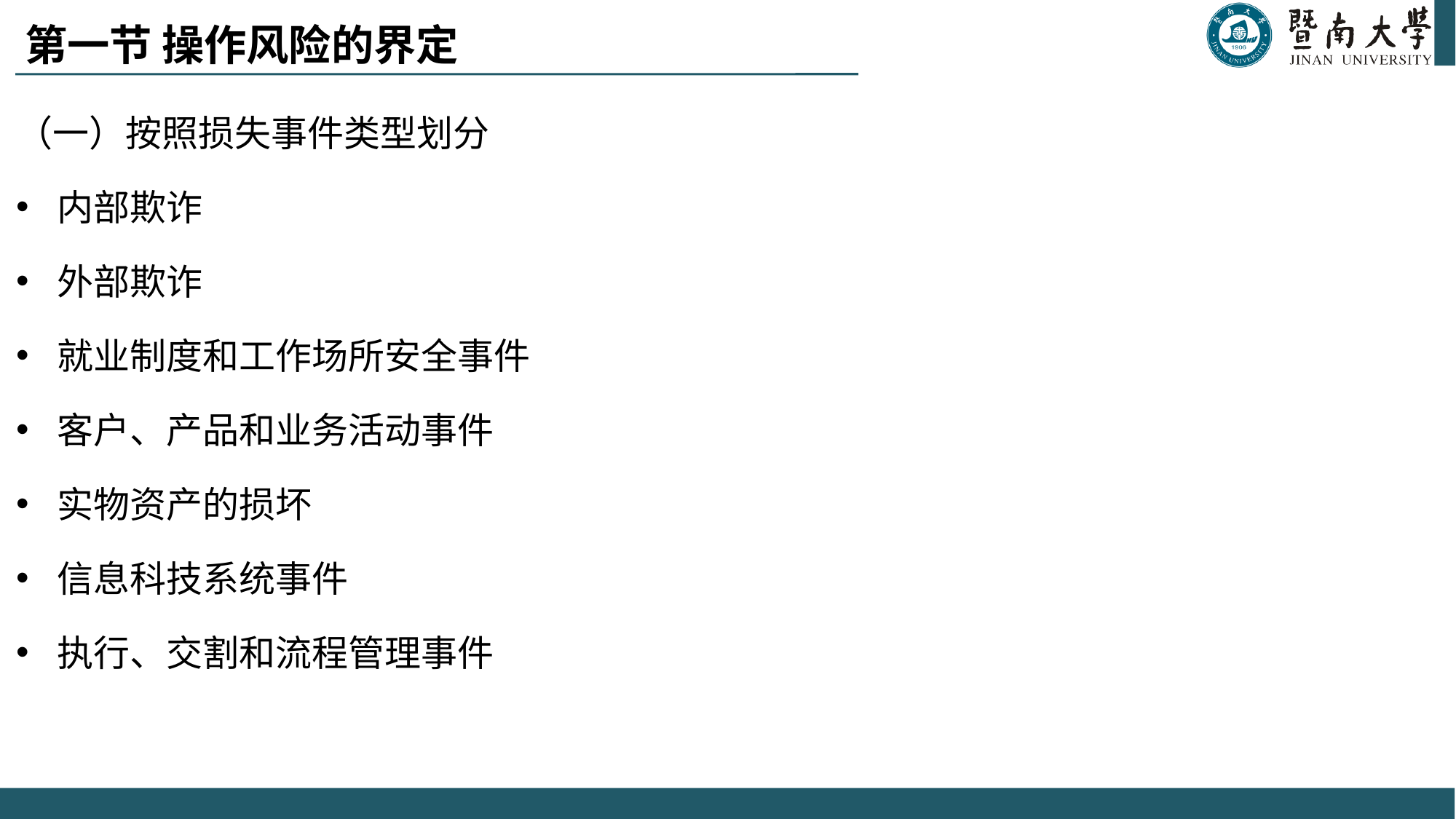

# 第一节 操作风险的界定
（一）按照损失事件类型划分
内部欺诈
外部欺诈
就业制度和工作场所安全事件
客户、产品和业务活动事件
实物资产的损坏
信息科技系统事件
执行、交割和流程管理事件